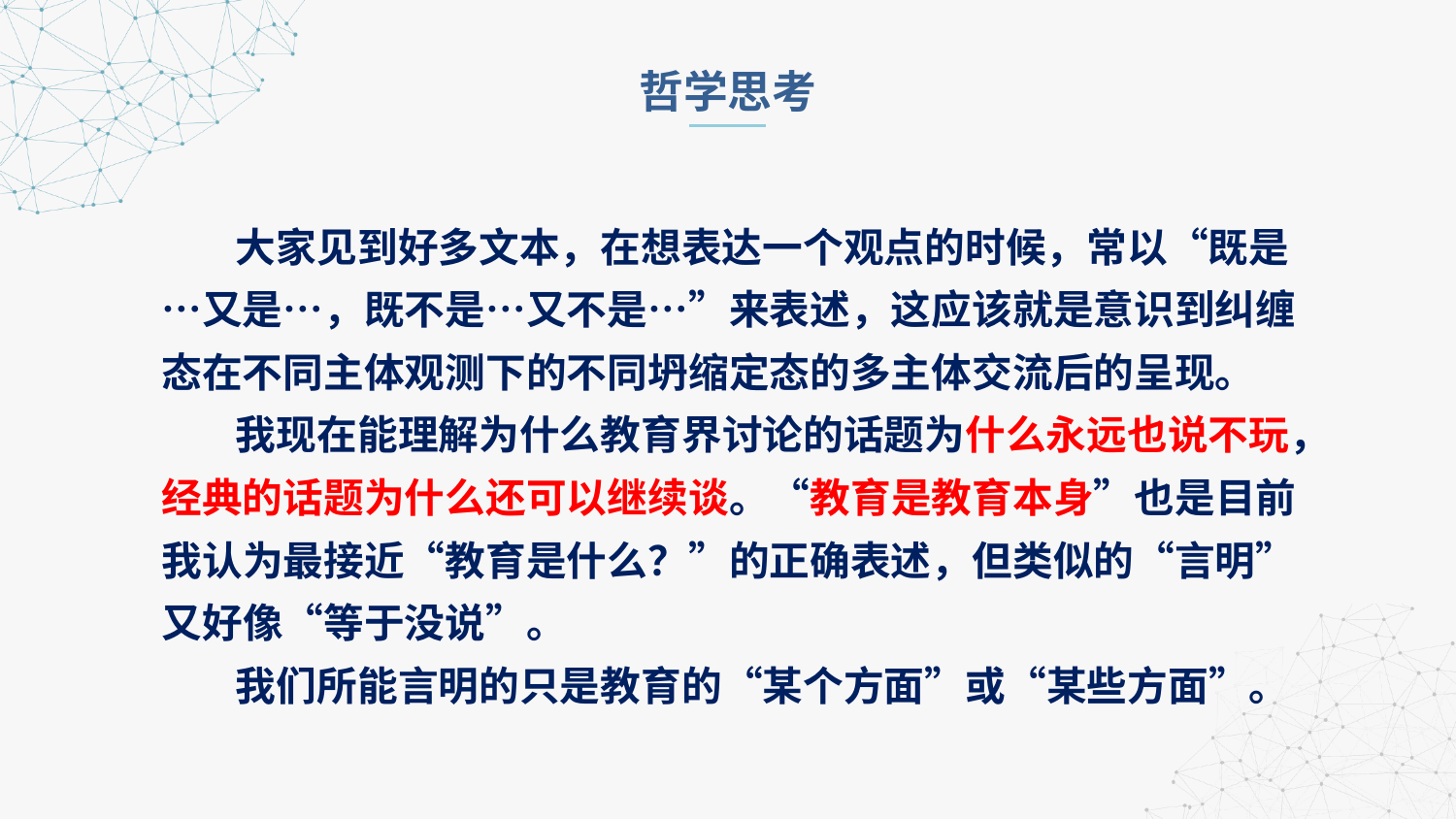

哲学思考
       大家见到好多文本，在想表达一个观点的时候，常以“既是…又是…，既不是…又不是…”来表述，这应该就是意识到纠缠态在不同主体观测下的不同坍缩定态的多主体交流后的呈现。
       我现在能理解为什么教育界讨论的话题为什么永远也说不玩，经典的话题为什么还可以继续谈。“教育是教育本身”也是目前我认为最接近“教育是什么？”的正确表述，但类似的“言明”又好像“等于没说”。
       我们所能言明的只是教育的“某个方面”或“某些方面”。